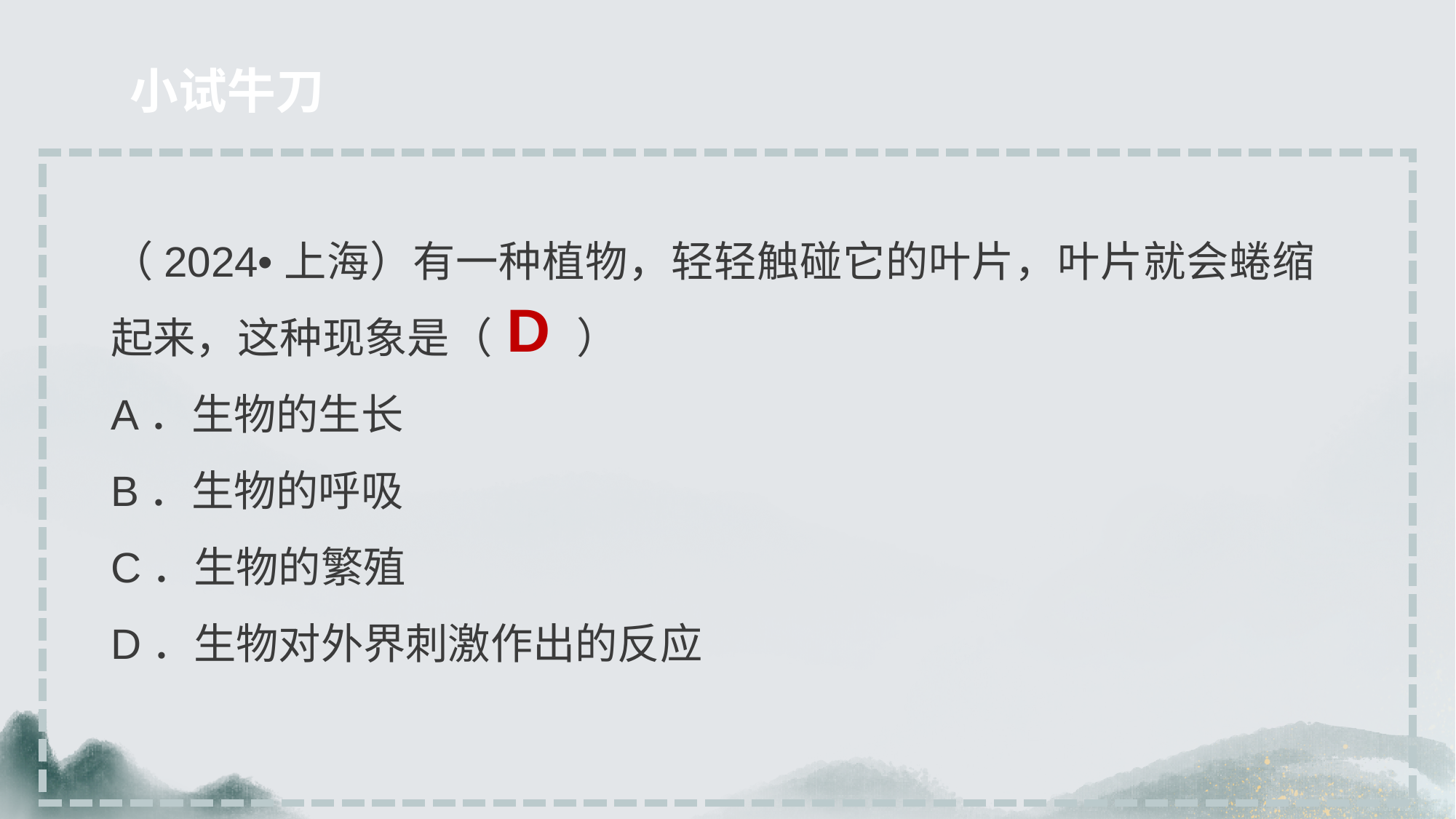

小试牛刀

（2024•上海）有一种植物，轻轻触碰它的叶片，叶片就会蜷缩起来，这种现象是（　　）
A．生物的生长
B．生物的呼吸
C．生物的繁殖
D．生物对外界刺激作出的反应
D